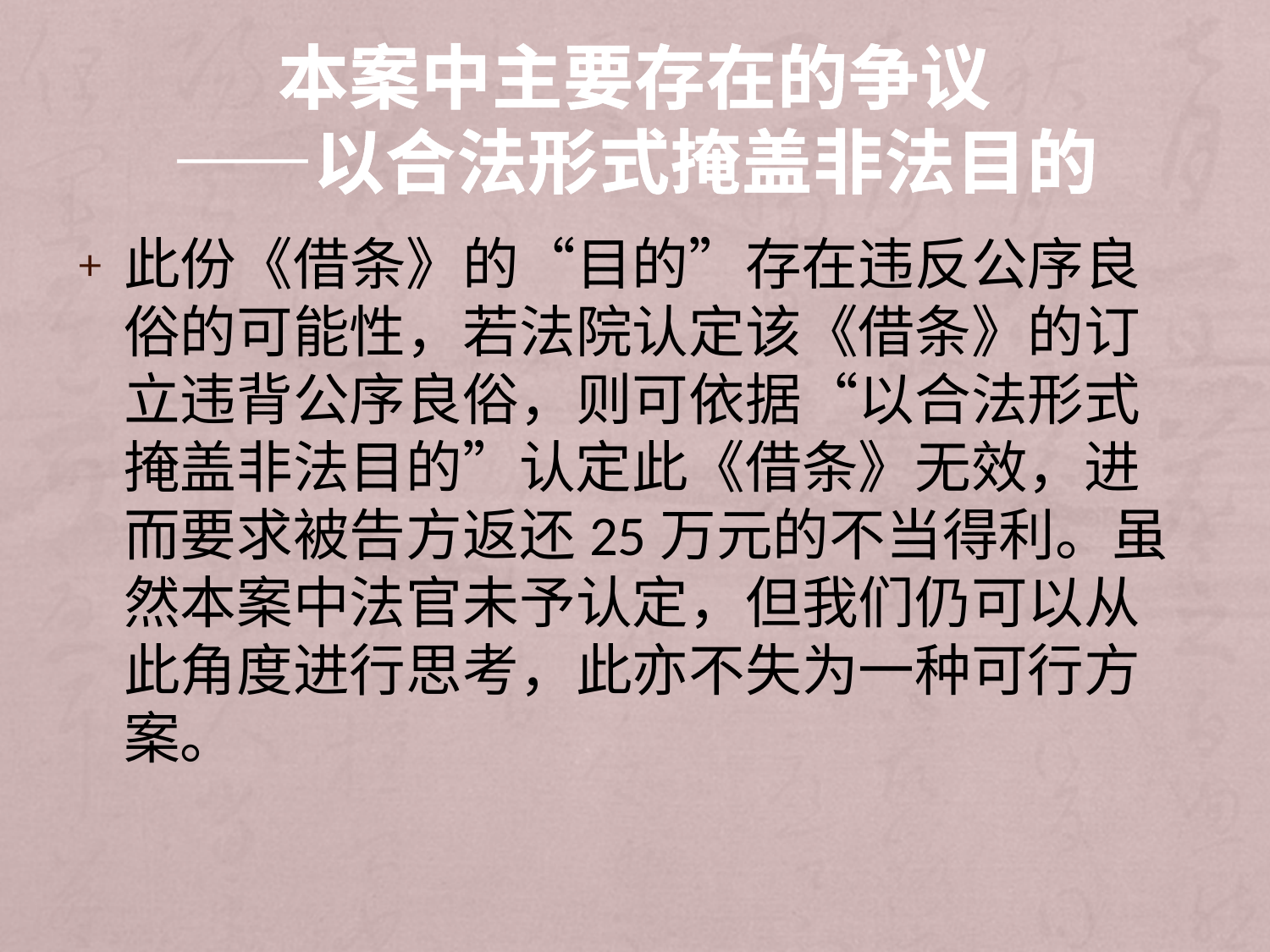

# 本案中主要存在的争议 ——以合法形式掩盖非法目的
此份《借条》的“目的”存在违反公序良俗的可能性，若法院认定该《借条》的订立违背公序良俗，则可依据“以合法形式掩盖非法目的”认定此《借条》无效，进而要求被告方返还25万元的不当得利。虽然本案中法官未予认定，但我们仍可以从此角度进行思考，此亦不失为一种可行方案。